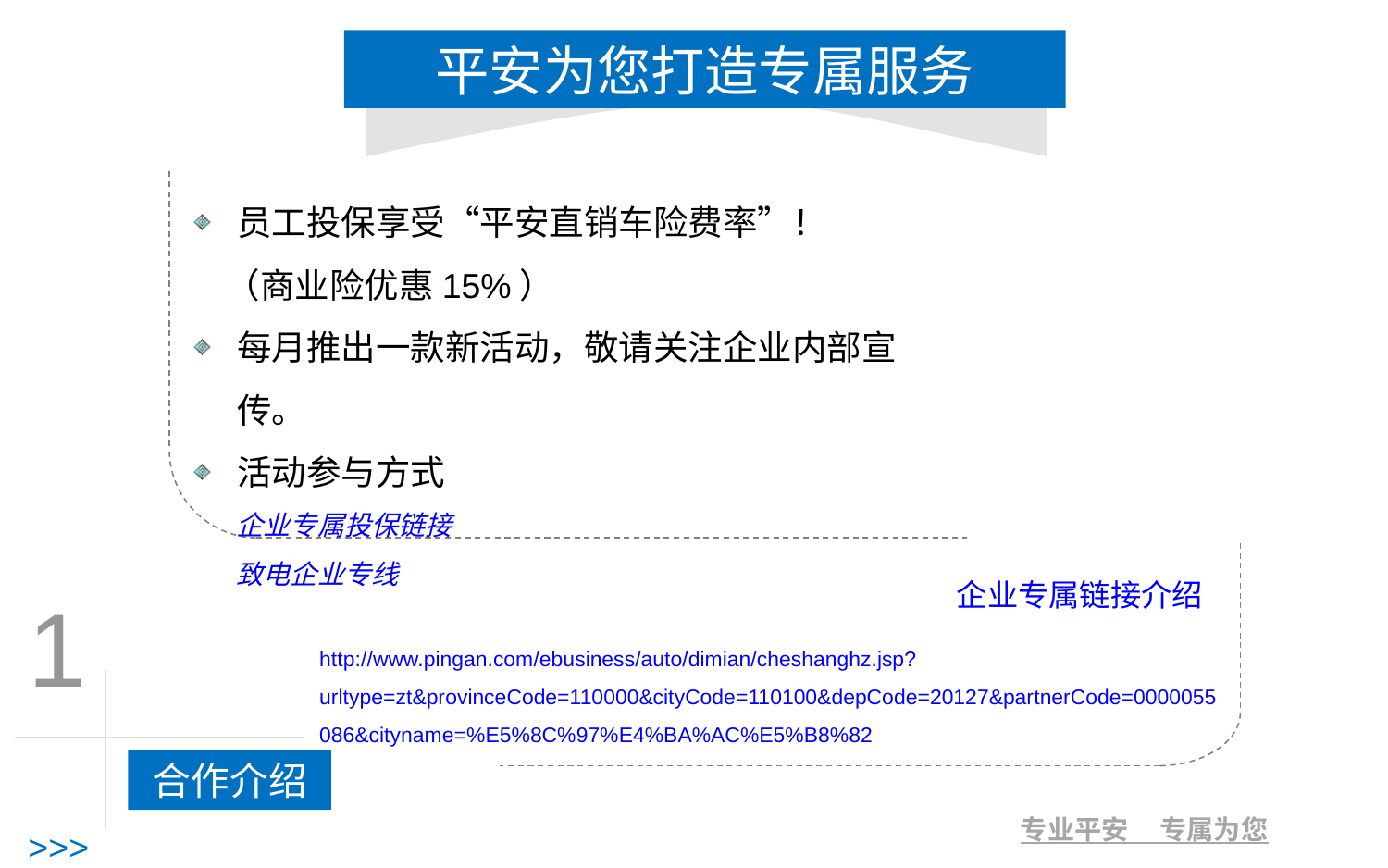

平安为您打造专属服务

员工投保享受“平安直销车险费率”！
   （商业险优惠15%）
每月推出一款新活动，敬请关注企业内部宣传。
活动参与方式
      企业专属投保链接
      致电企业专线

企业专属链接介绍
http://www.pingan.com/ebusiness/auto/dimian/cheshanghz.jsp?urltype=zt&provinceCode=110000&cityCode=110100&depCode=20127&partnerCode=0000055086&cityname=%E5%8C%97%E4%BA%AC%E5%B8%82
1
合作介绍
>>>
专业平安     专属为您